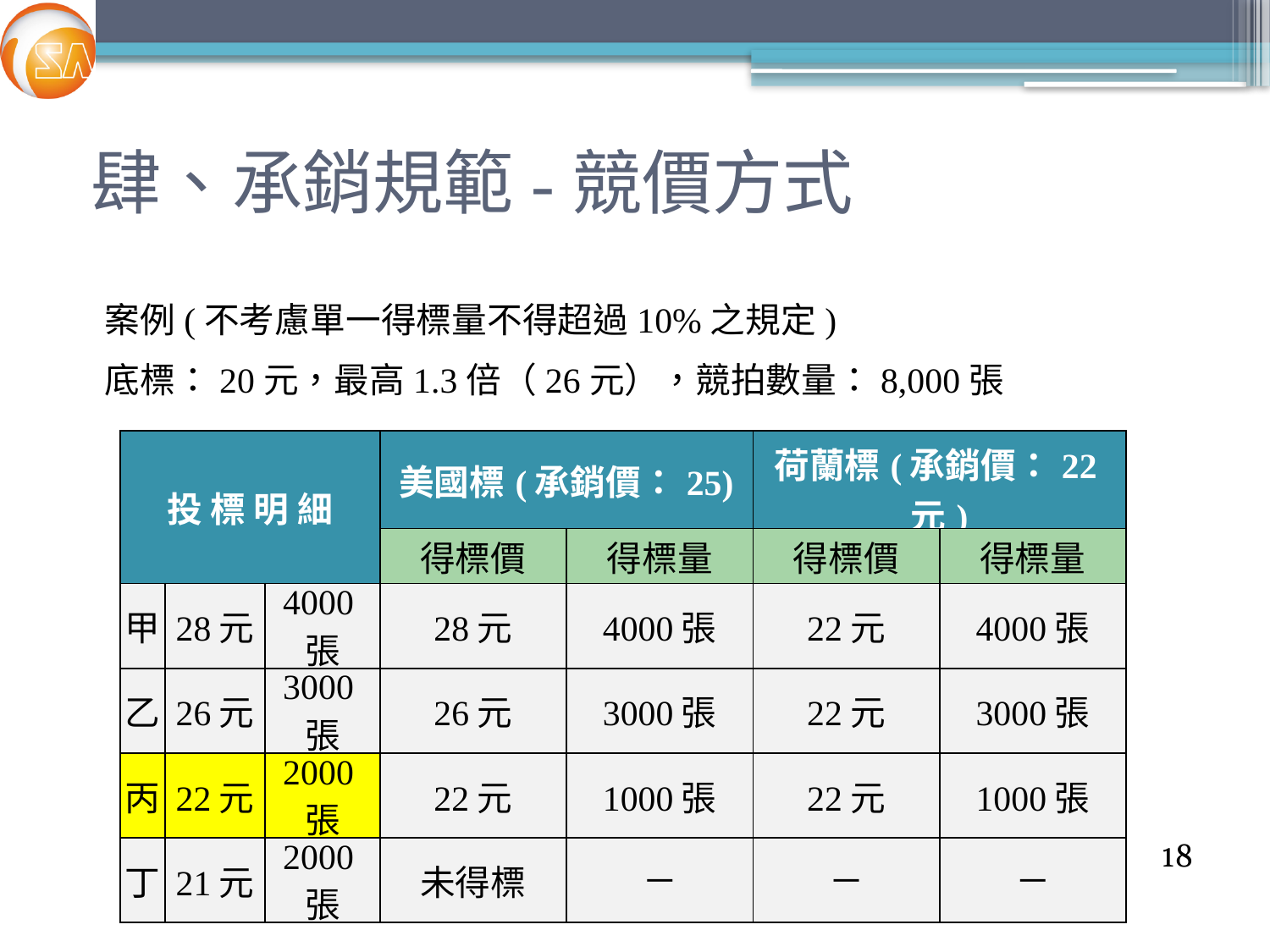

# 肆、承銷規範-競價方式
案例(不考慮單一得標量不得超過10%之規定)
底標：20元，最高1.3倍（26元），競拍數量：8,000張
| 投 標 明 細 |  |  | 美國標(承銷價：25) |  | 荷蘭標(承銷價：22元) |  |
| --- | --- | --- | --- | --- | --- | --- |
|  |  |  | 得標價 | 得標量 | 得標價 | 得標量 |
| 甲 | 28元 | 4000張 | 28元 | 4000張 | 22元 | 4000張 |
| 乙 | 26元 | 3000張 | 26元 | 3000張 | 22元 | 3000張 |
| 丙 | 22元 | 2000張 | 22元 | 1000張 | 22元 | 1000張 |
| 丁 | 21元 | 2000張 | 未得標 | ─ | ─ | ─ |
18